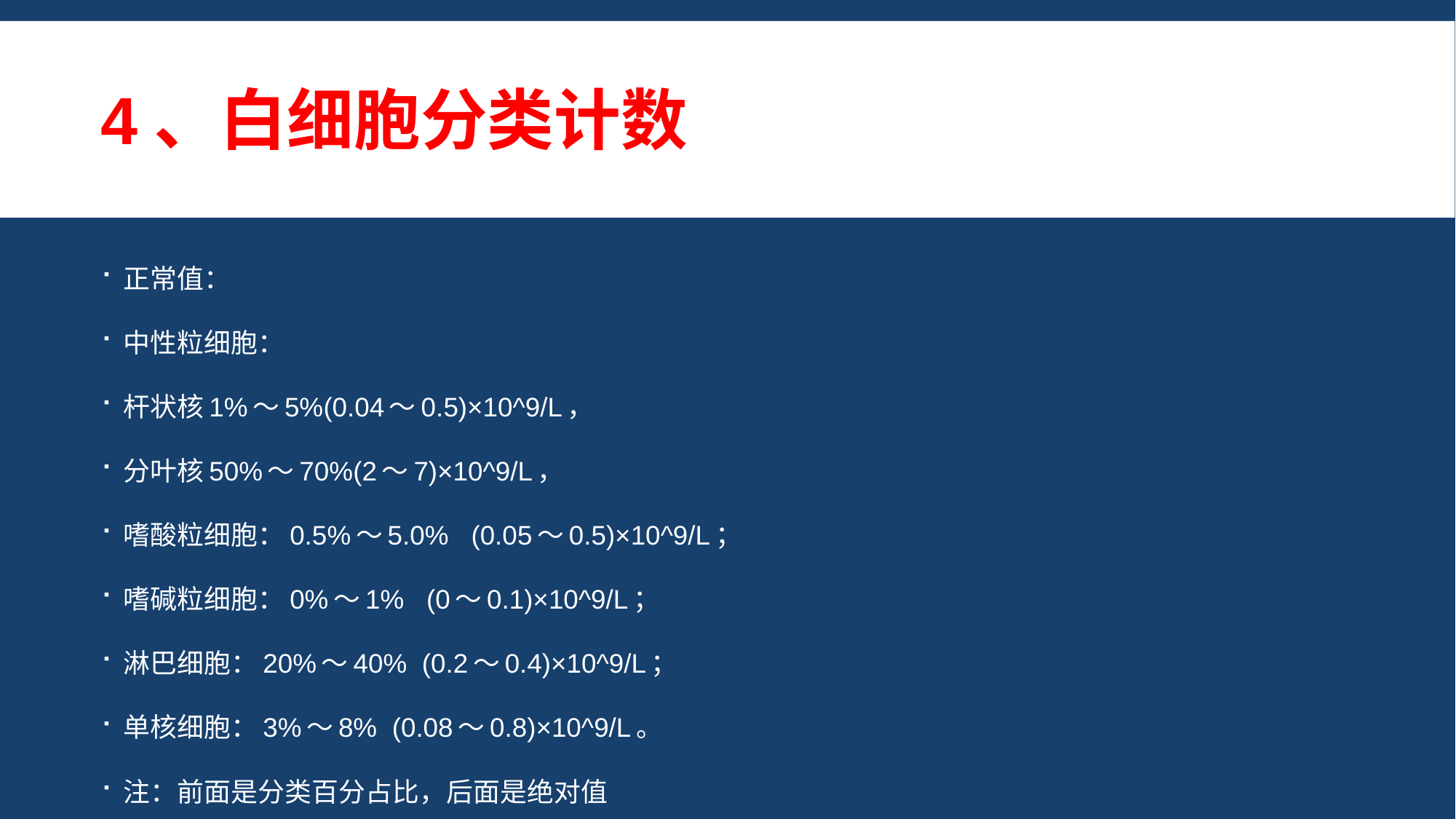

# 4、白细胞分类计数
正常值：
中性粒细胞：
杆状核1%～5%(0.04～0.5)×10^9/L，
分叶核50%～70%(2～7)×10^9/L，
嗜酸粒细胞：0.5%～5.0%   (0.05～0.5)×10^9/L；
嗜碱粒细胞：0%～1%   (0～0.1)×10^9/L；
淋巴细胞：20%～40%  (0.2～0.4)×10^9/L；
单核细胞：3%～8%  (0.08～0.8)×10^9/L。
注：前面是分类百分占比，后面是绝对值